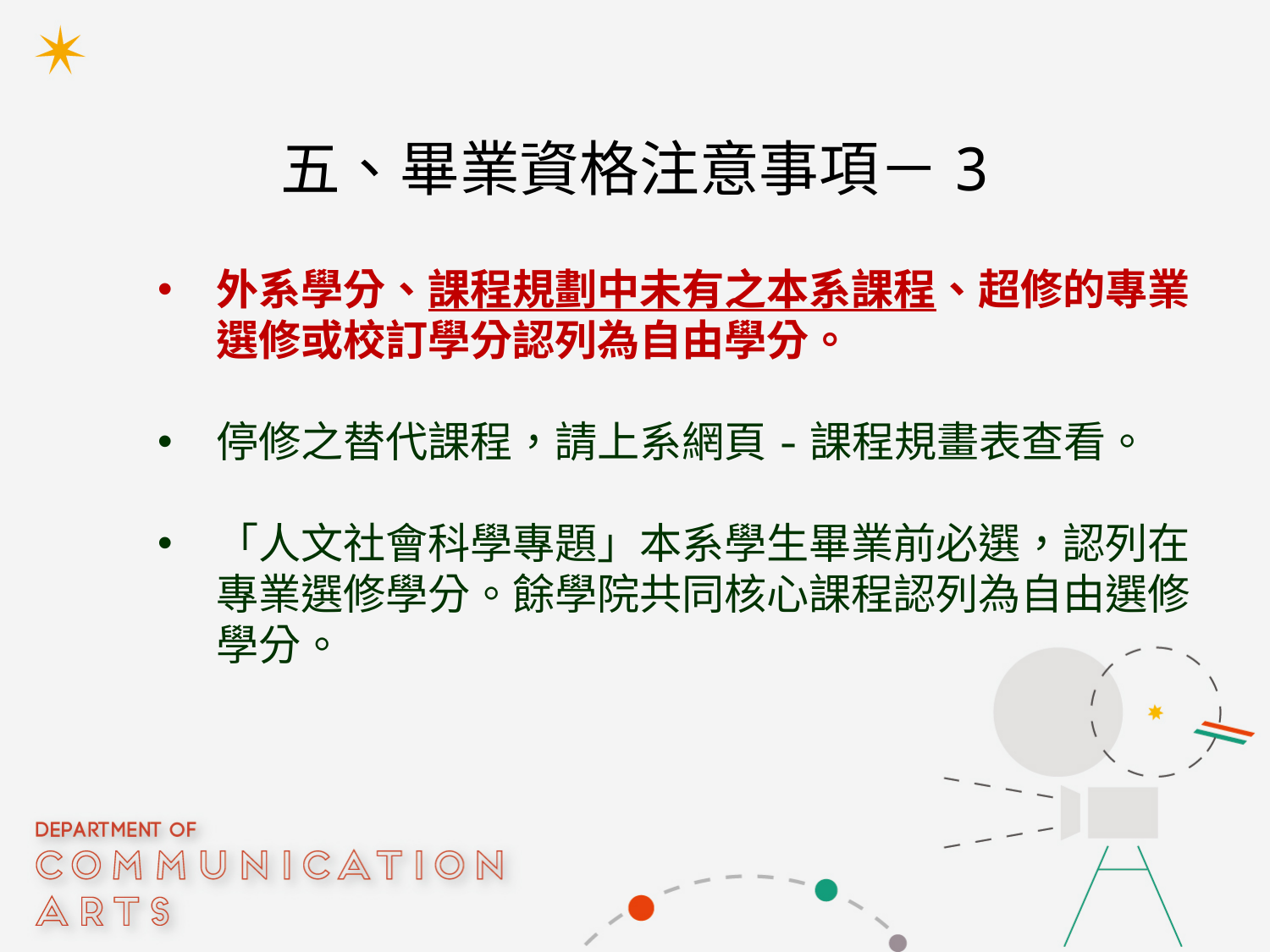

# 五、畢業資格注意事項－3
外系學分、課程規劃中未有之本系課程、超修的專業選修或校訂學分認列為自由學分。

停修之替代課程，請上系網頁-課程規畫表查看。

「人文社會科學專題」本系學生畢業前必選，認列在專業選修學分。餘學院共同核心課程認列為自由選修學分。
8